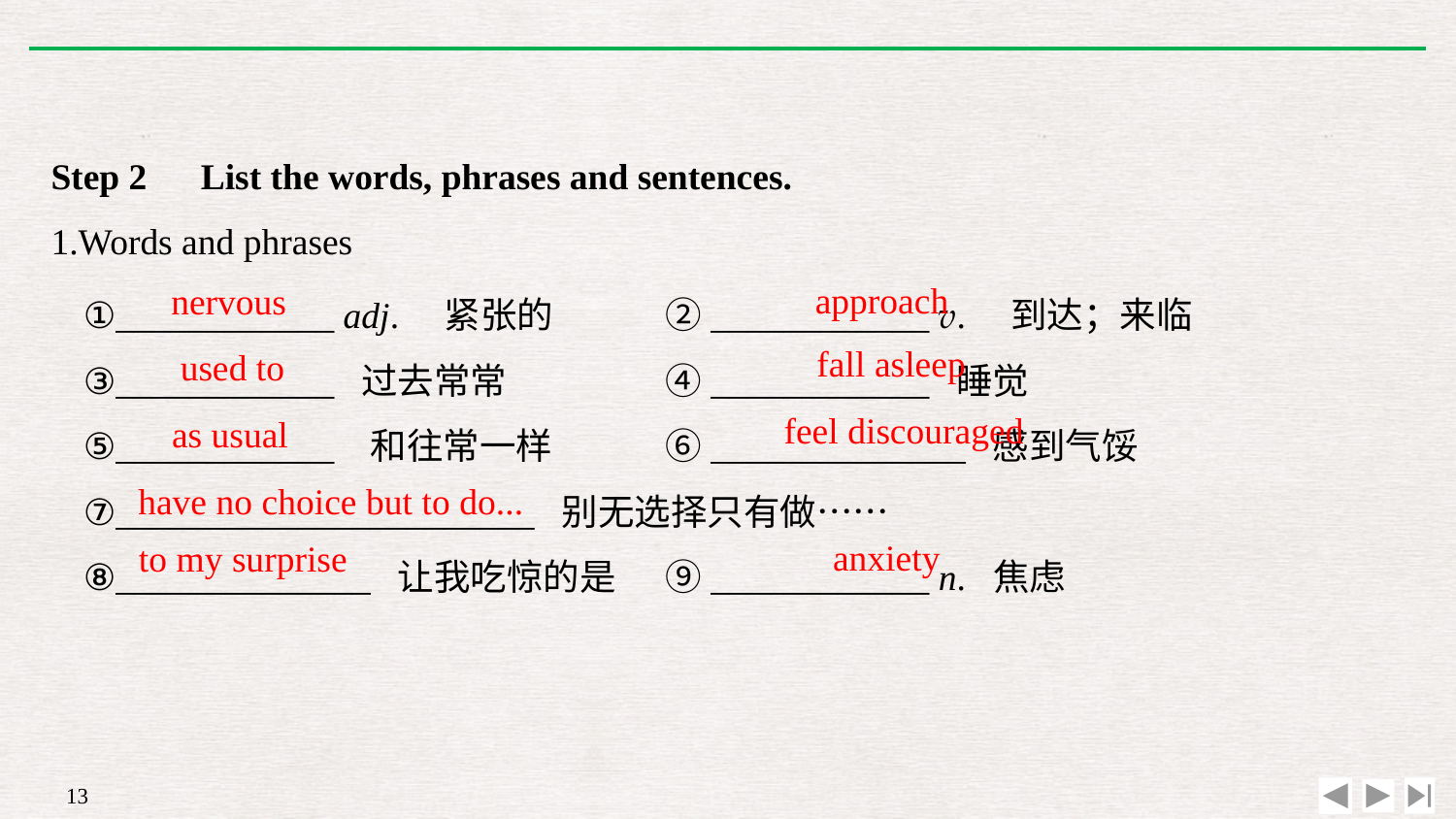

Step 2　List the words, phrases and sentences.
1.Words and phrases
①____________ adj.　紧张的　　　	②____________ v.　到达；来临
③____________  过去常常  	④____________  睡觉
⑤____________   和往常一样  	⑥______________  感到气馁
⑦_______________________  别无选择只有做……
⑧______________  让我吃惊的是  	⑨____________ n.  焦虑
approach
nervous
fall asleep
used to
feel discouraged
as usual
have no choice but to do...
anxiety
to my surprise